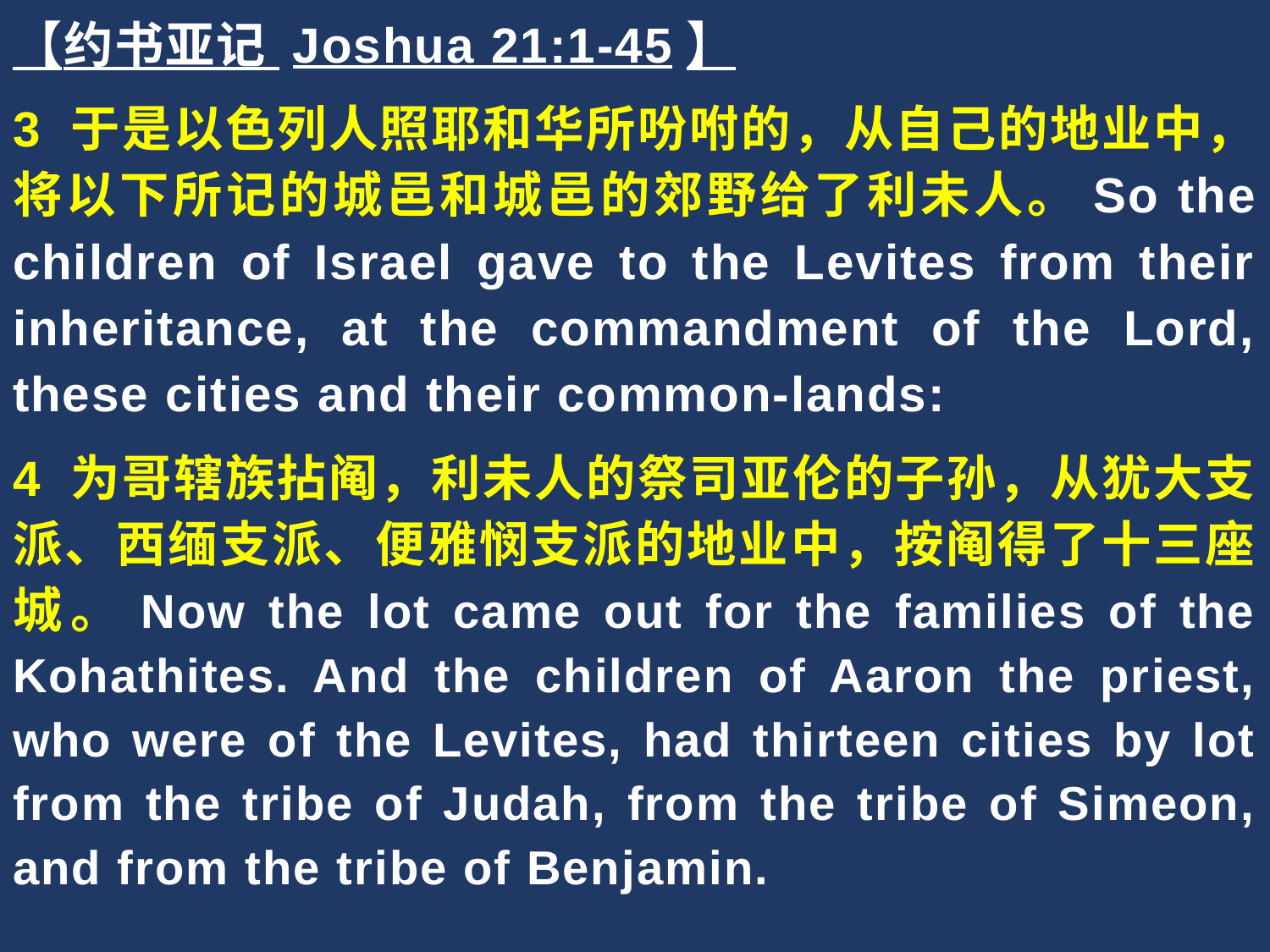

【约书亚记 Joshua 21:1-45】
3 于是以色列人照耶和华所吩咐的，从自己的地业中，将以下所记的城邑和城邑的郊野给了利未人。So the children of Israel gave to the Levites from their inheritance, at the commandment of the Lord, these cities and their common-lands:
4 为哥辖族拈阄，利未人的祭司亚伦的子孙，从犹大支派、西缅支派、便雅悯支派的地业中，按阄得了十三座城。Now the lot came out for the families of the Kohathites. And the children of Aaron the priest, who were of the Levites, had thirteen cities by lot from the tribe of Judah, from the tribe of Simeon, and from the tribe of Benjamin.